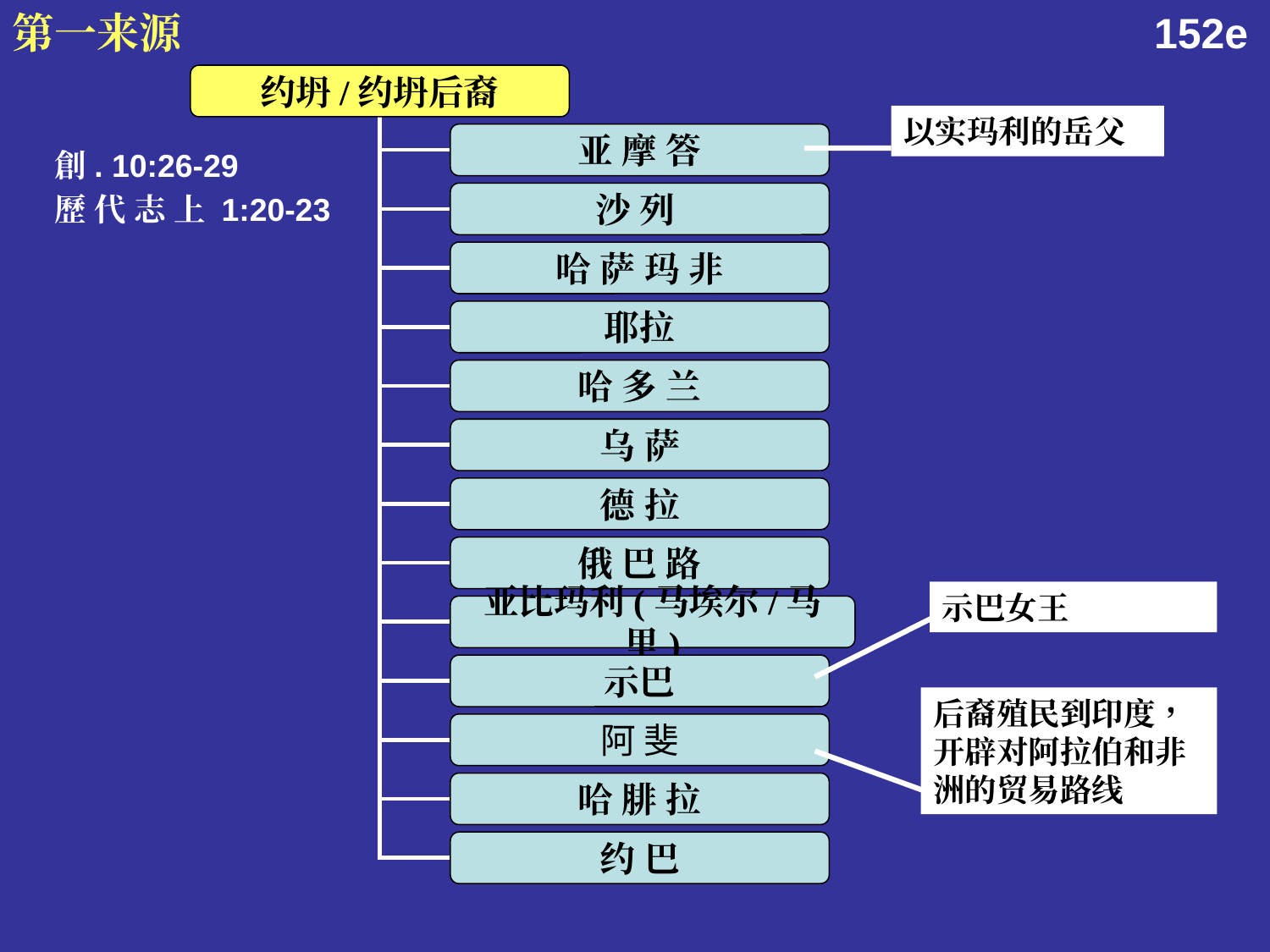

第一来源
152e

约坍/约坍后裔
亚 摩 答
沙 列
哈 萨 玛 非
耶拉
哈 多 兰
乌 萨
德 拉
俄 巴 路
亚比玛利(马埃尔/马里)
示巴
阿 斐
哈 腓 拉
约 巴
以实玛利的岳父

創. 10:26-29
歷 代 志 上 1:20-23
示巴女王

后裔殖民到印度，开辟对阿拉伯和非洲的贸易路线